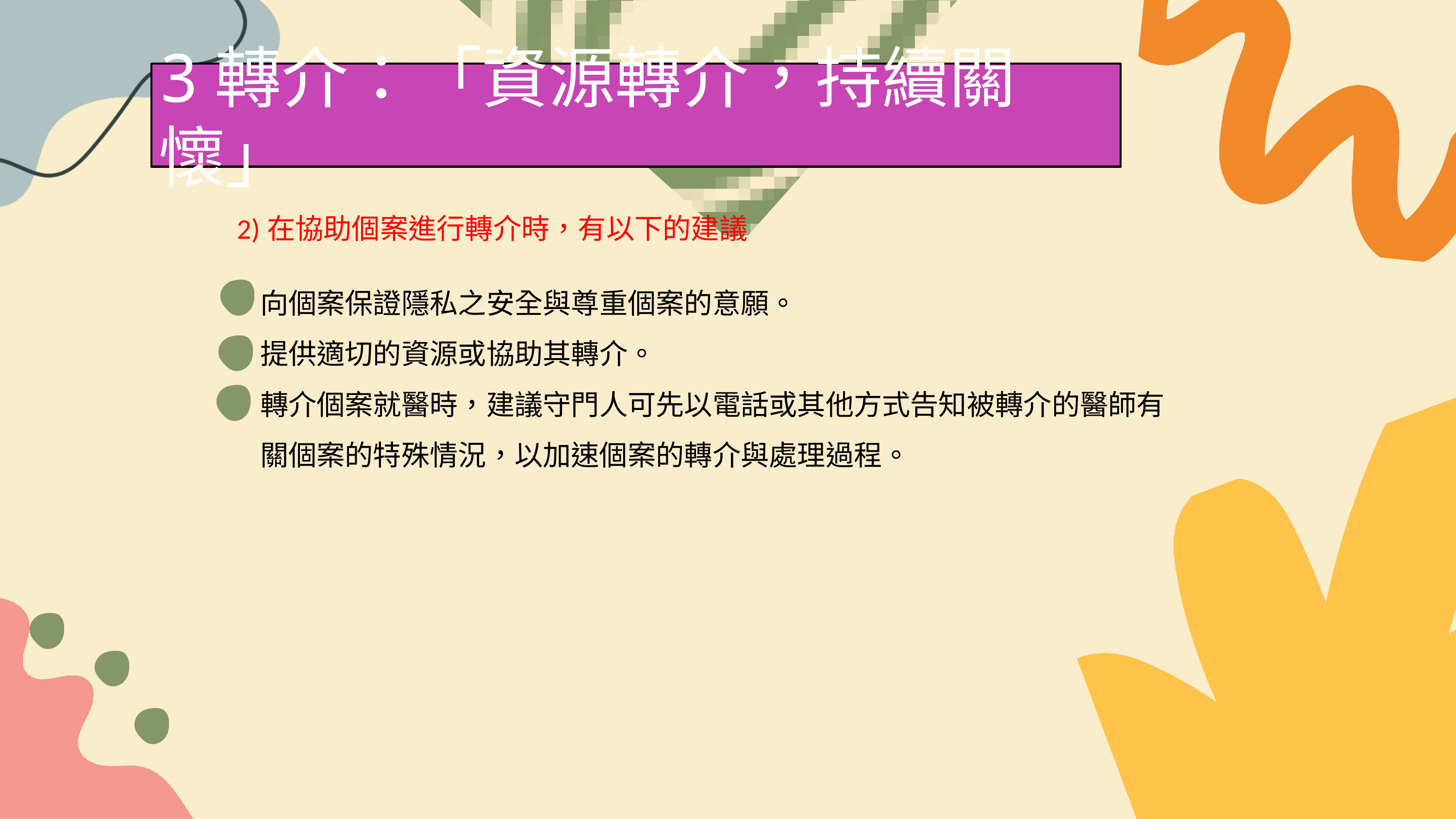

3轉介：「資源轉介，持續關懷」

向個案保證隱私之安全與尊重個案的意願。
提供適切的資源或協助其轉介。
轉介個案就醫時，建議守門人可先以電話或其他方式告知被轉介的醫師有關個案的特殊情況，以加速個案的轉介與處理過程。

2)在協助個案進行轉介時，有以下的建議